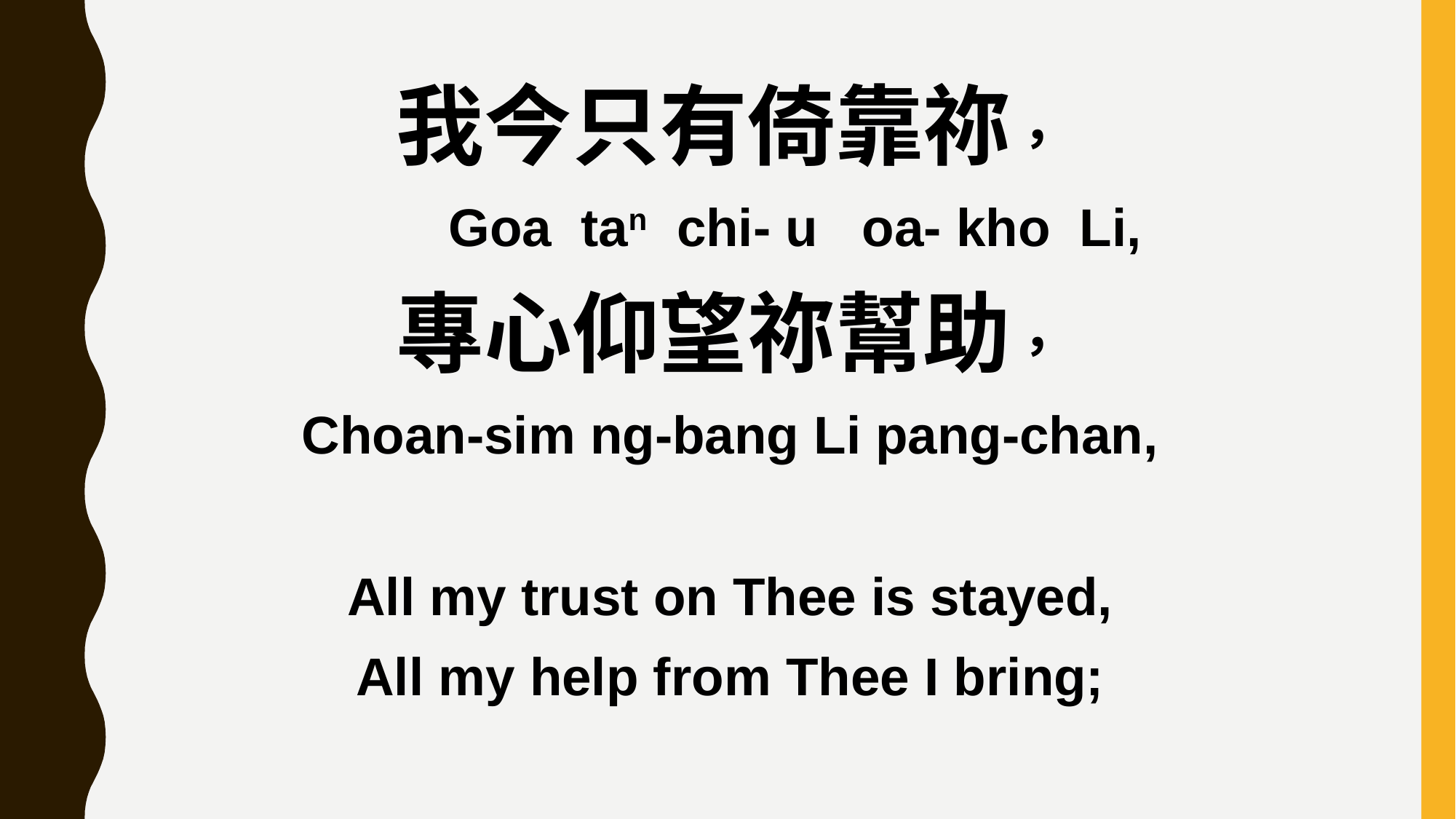

我今只有倚靠祢，
                 Goa  tan  chi- u   oa- kho  Li,
專心仰望祢幫助，
Choan-sim ng-bang Li pang-chan,

All my trust on Thee is stayed,
All my help from Thee I bring;